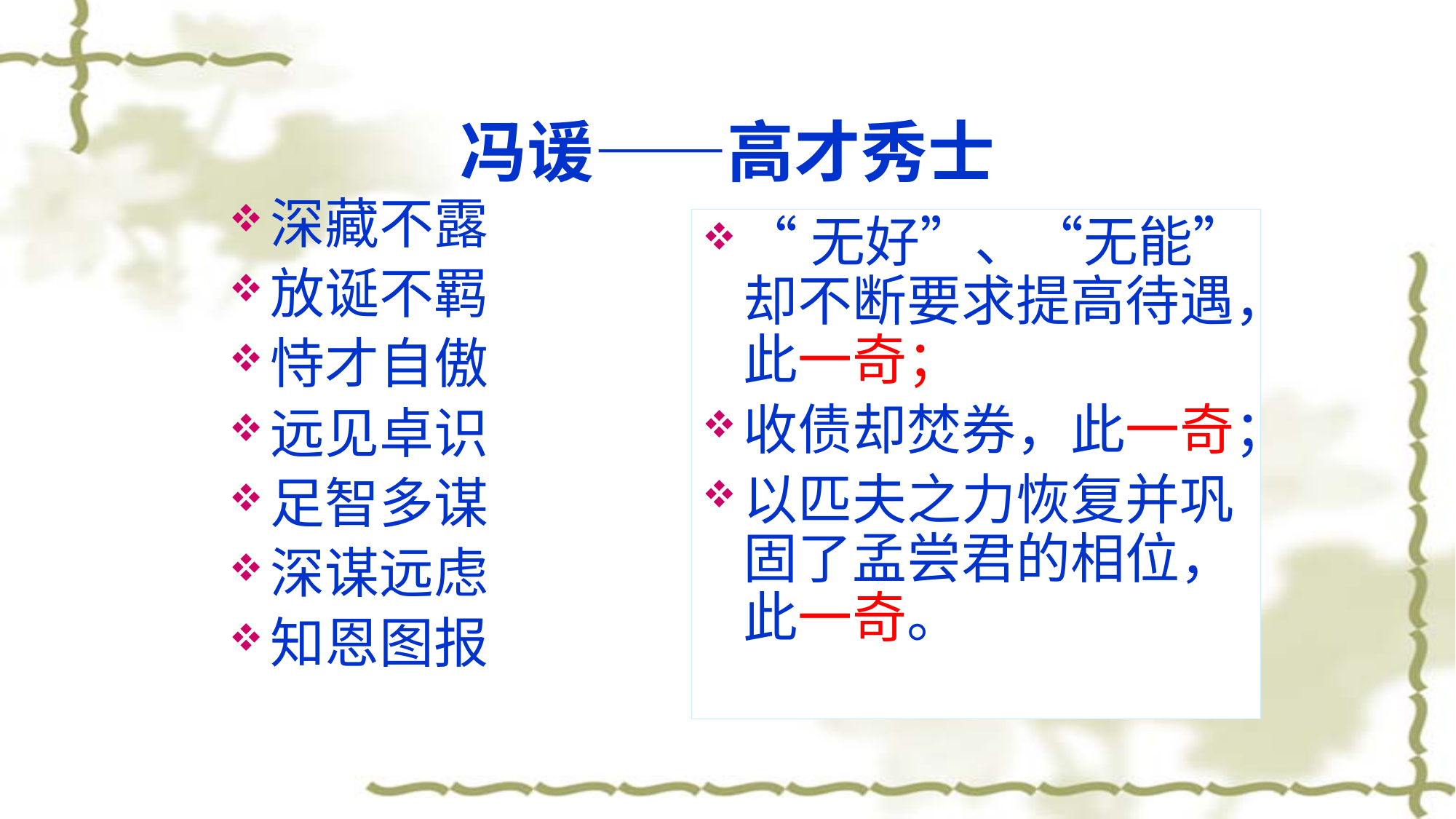

# 冯谖——高才秀士
深藏不露
放诞不羁
恃才自傲
远见卓识
足智多谋
深谋远虑
知恩图报
“无好”、“无能”却不断要求提高待遇，此一奇；
收债却焚券，此一奇；
以匹夫之力恢复并巩固了孟尝君的相位，此一奇。